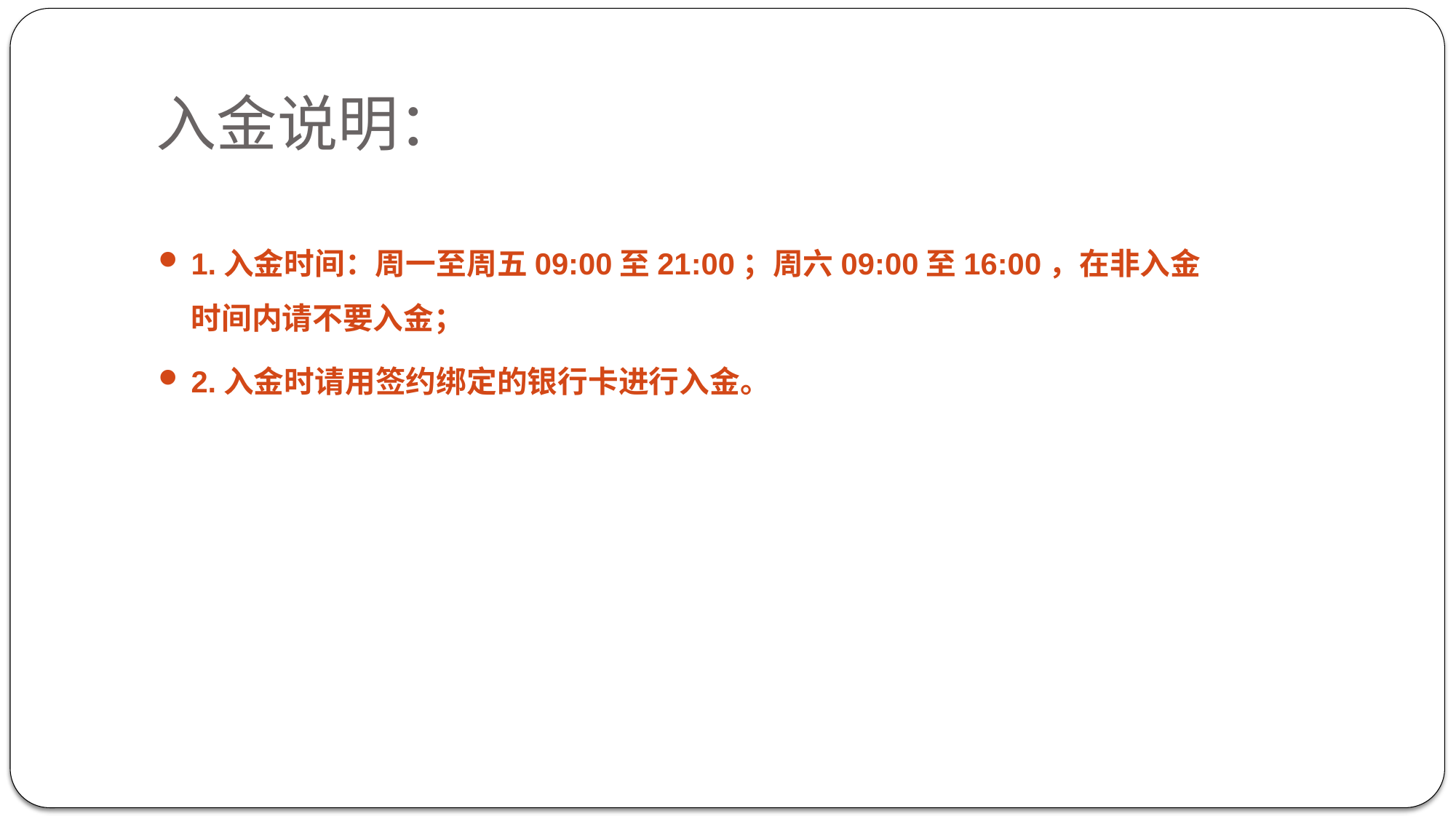

# 入金说明：
1.入金时间：周一至周五09:00至21:00；周六09:00至16:00，在非入金时间内请不要入金；
2.入金时请用签约绑定的银行卡进行入金。